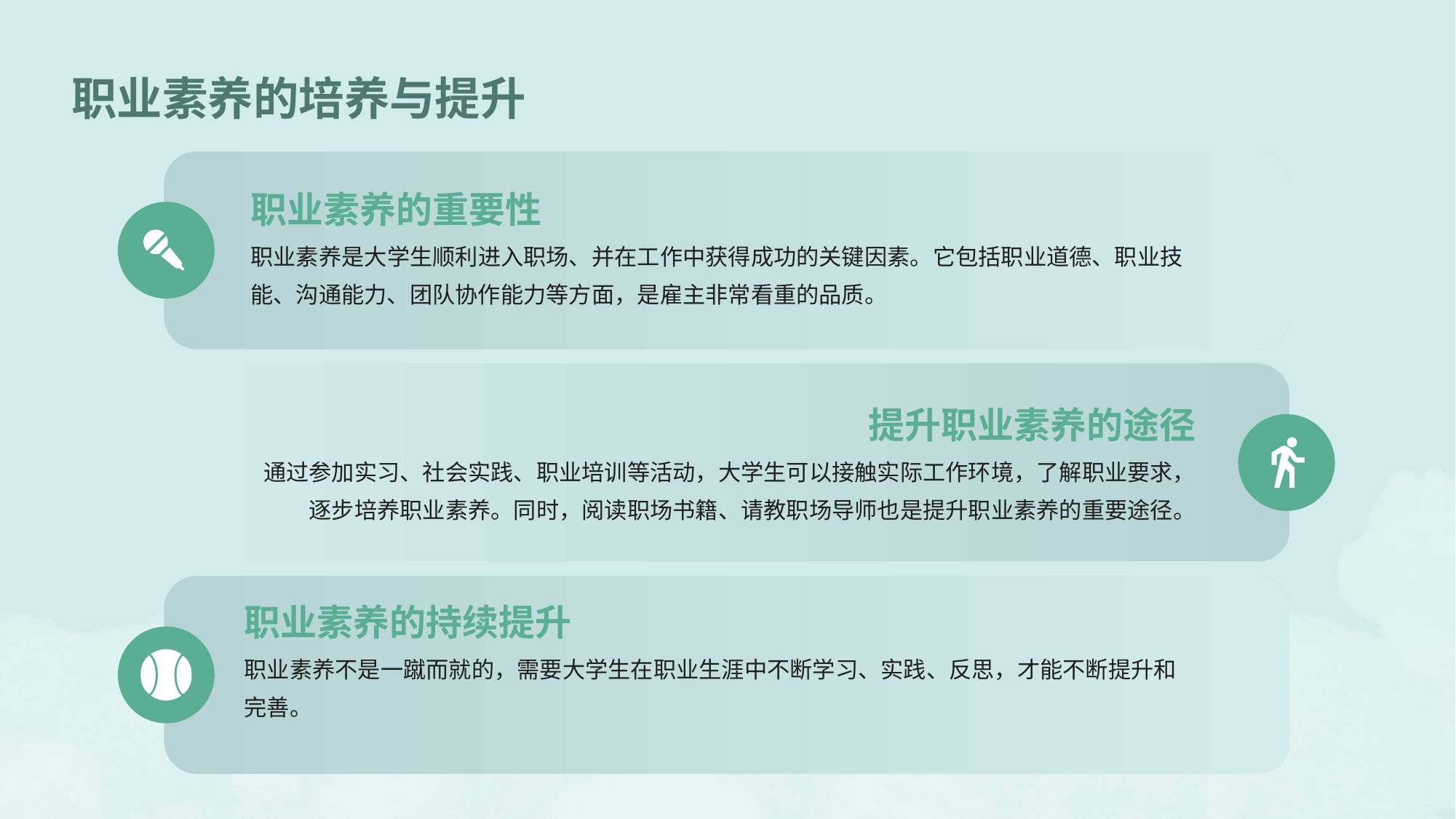

职业素养的培养与提升

职业素养的重要性

职业素养是大学生顺利进入职场、并在工作中获得成功的关键因素。它包括职业道德、职业技能、沟通能力、团队协作能力等方面，是雇主非常看重的品质。

提升职业素养的途径

通过参加实习、社会实践、职业培训等活动，大学生可以接触实际工作环境，了解职业要求，逐步培养职业素养。同时，阅读职场书籍、请教职场导师也是提升职业素养的重要途径。

职业素养的持续提升

职业素养不是一蹴而就的，需要大学生在职业生涯中不断学习、实践、反思，才能不断提升和完善。